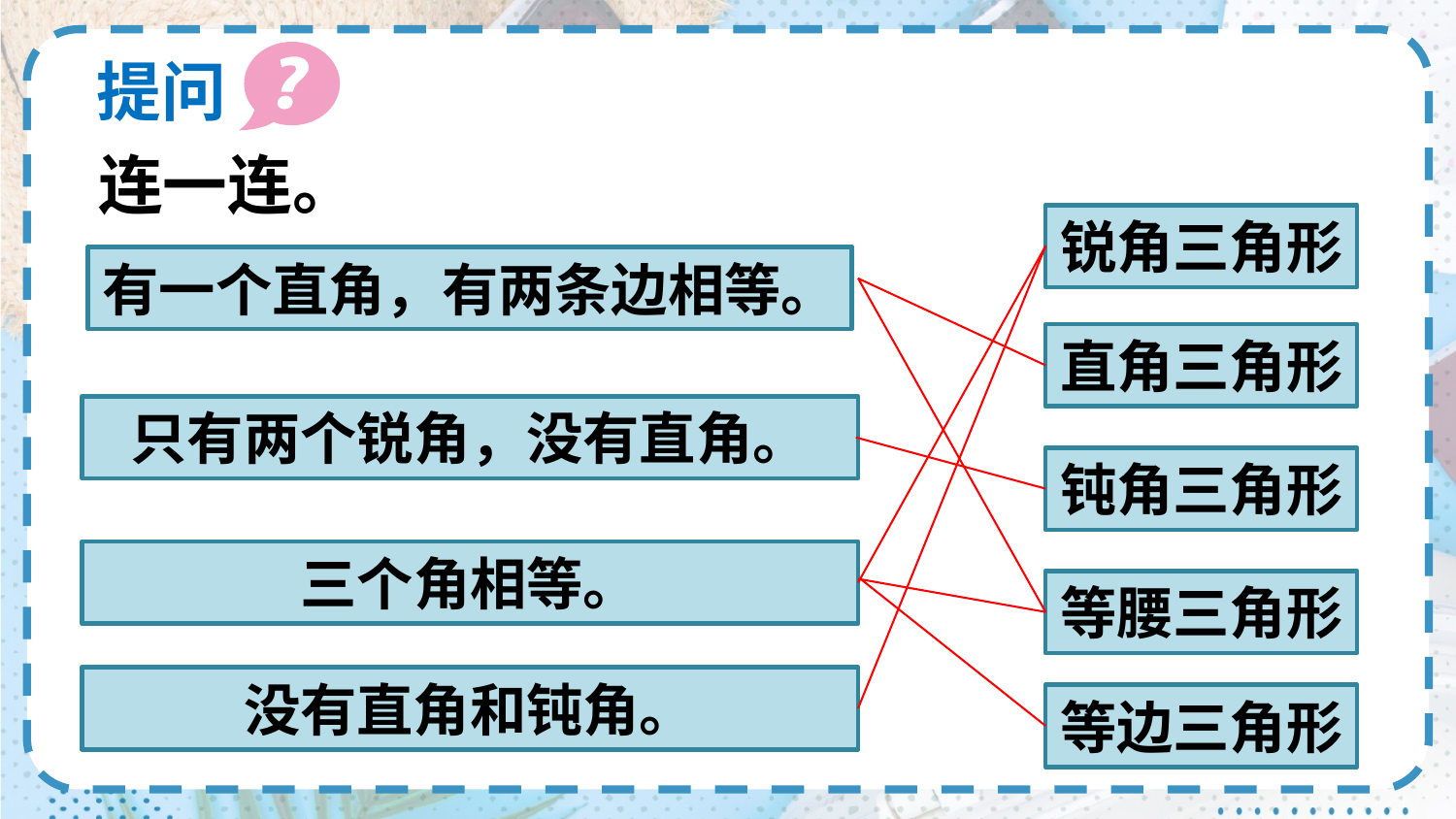

提问
连一连。
锐角三角形
有一个直角，有两条边相等。
直角三角形
只有两个锐角，没有直角。
钝角三角形
三个角相等。
等腰三角形
没有直角和钝角。
等边三角形